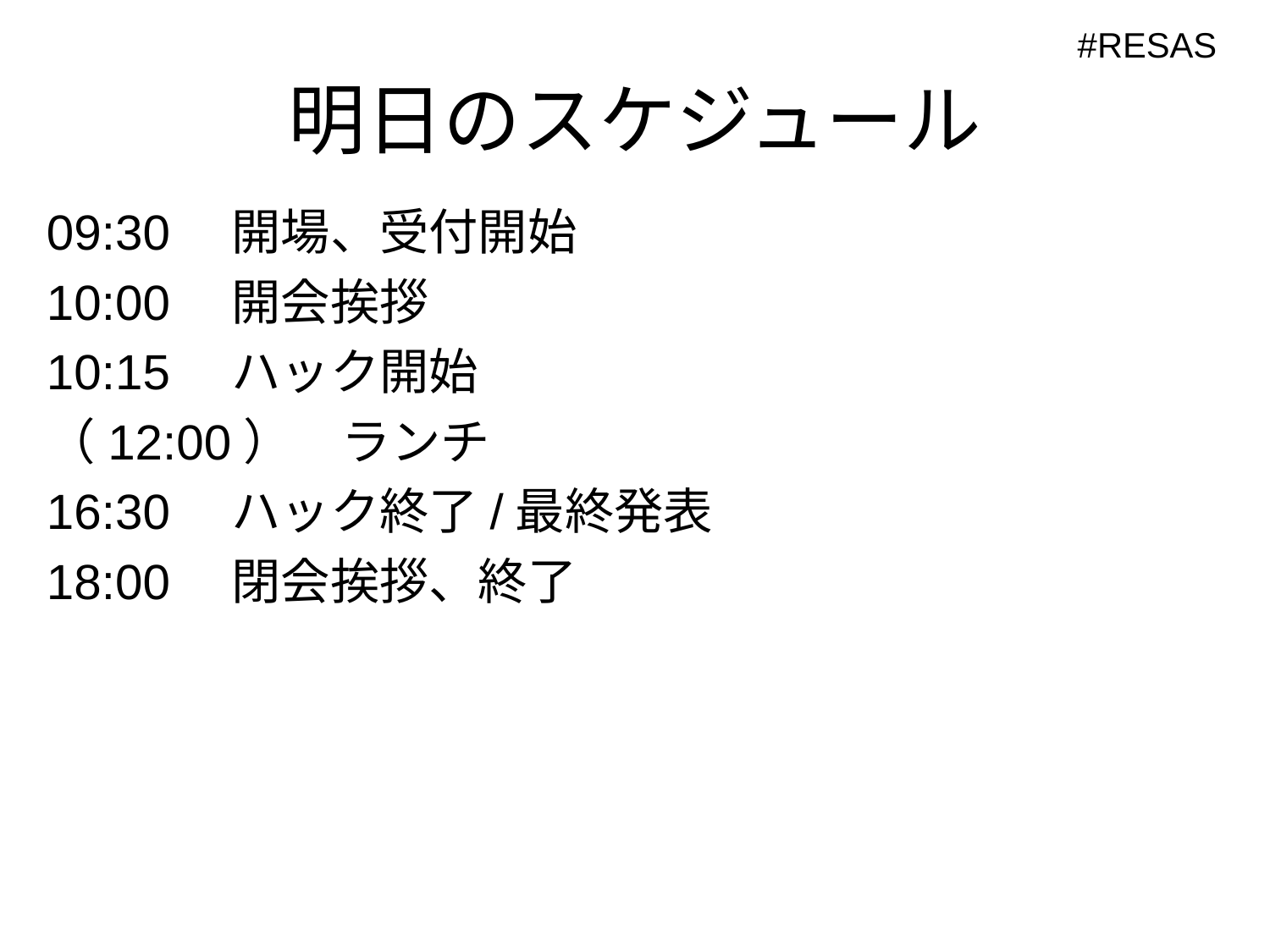

# 明日のスケジュール
09:30　開場、受付開始
10:00　開会挨拶
10:15　ハック開始
（12:00）　ランチ
16:30　ハック終了/最終発表
18:00　閉会挨拶、終了